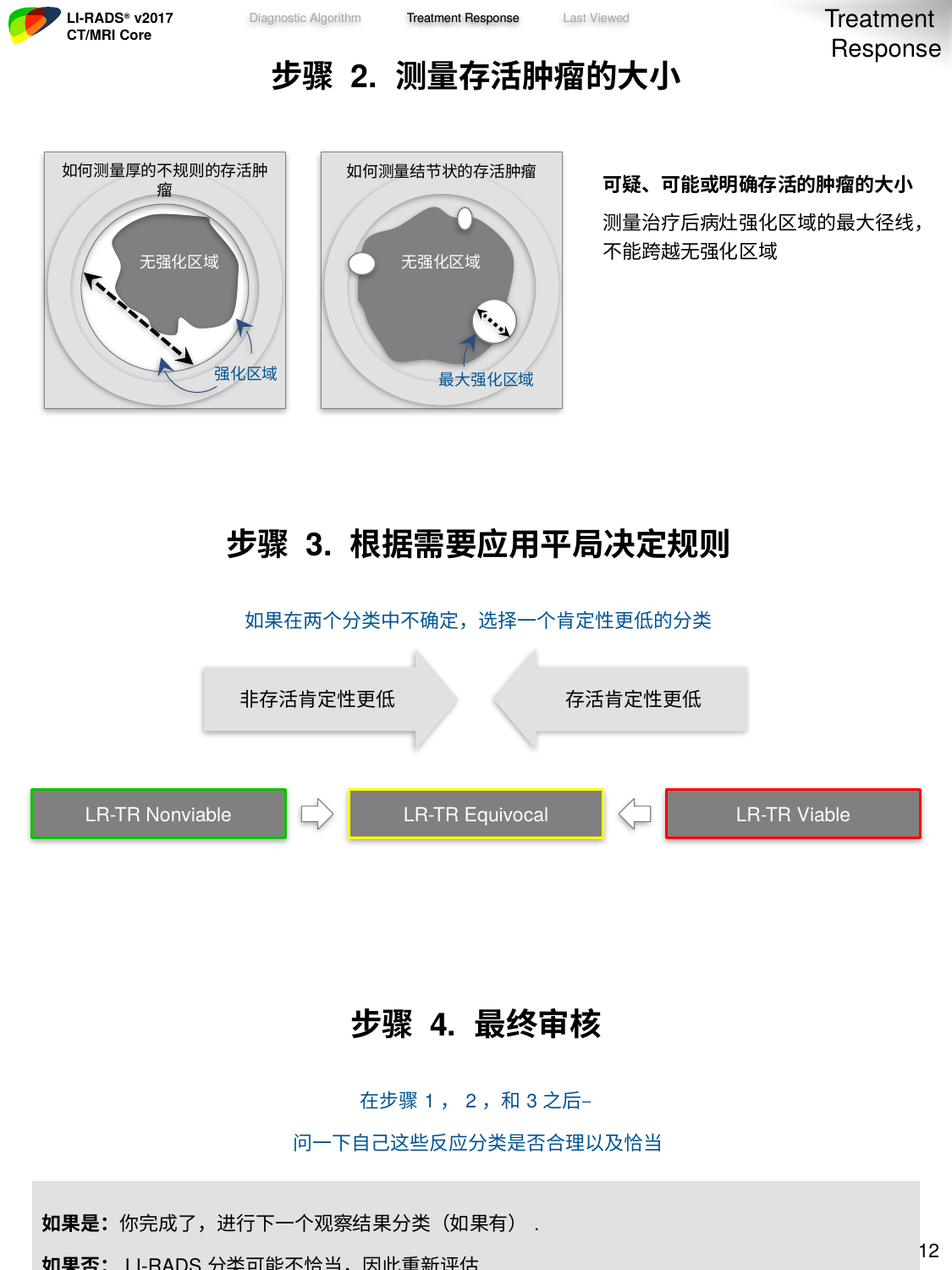

Treatment
Response
Treatment Response
| 步骤 2. 测量存活肿瘤的大小 |  |
| --- | --- |
|  | 可疑、可能或明确存活的肿瘤的大小 测量治疗后病灶强化区域的最大径线，不能跨越无强化区域 |
| 步骤 3. 根据需要应用平局决定规则 |  |
| 如果在两个分类中不确定，选择一个肯定性更低的分类 |  |
|  |  |
| 步骤 4. 最终审核 |  |
| 在步骤1，2，和3之后– 问一下自己这些反应分类是否合理以及恰当 |  |
| 如果是：你完成了，进行下一个观察结果分类（如果有）. 如果否：LI-RADS分类可能不恰当，因此重新评估. |  |

如何测量厚的不规则的存活肿瘤
如何测量结节状的存活肿瘤

无强化区域
无强化区域

强化区域
最大强化区域
非存活肯定性更低
存活肯定性更低
LR-TR Nonviable
LR-TR Equivocal
LR-TR Viable

12